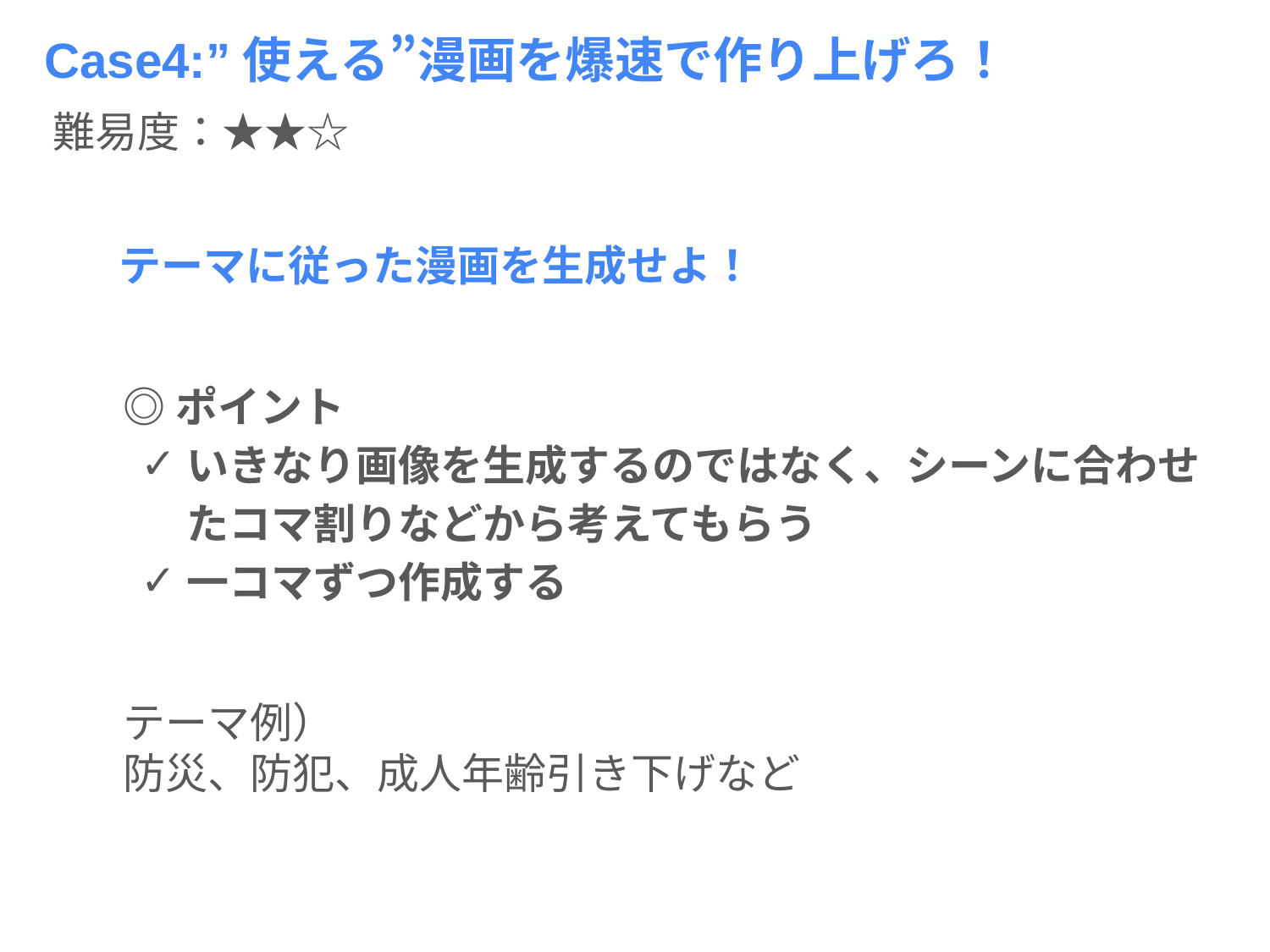

# Case4:”使える”漫画を爆速で作り上げろ！
難易度：★★☆
テーマに従った漫画を生成せよ！
◎ポイント
いきなり画像を生成するのではなく、シーンに合わせたコマ割りなどから考えてもらう
一コマずつ作成する
テーマ例）
防災、防犯、成人年齢引き下げなど